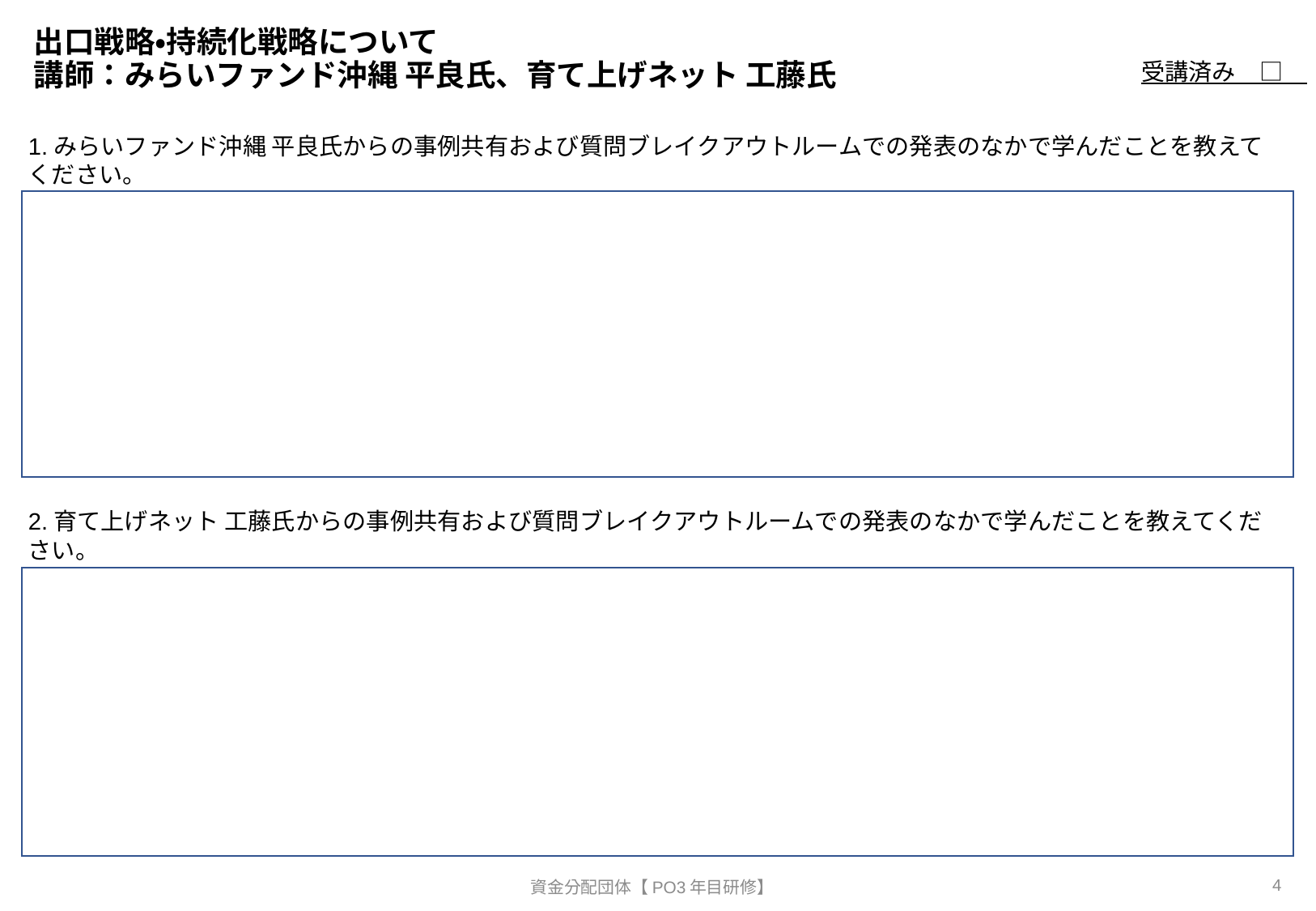

# 出口戦略・持続化戦略について 講師：みらいファンド沖縄 平良氏、育て上げネット 工藤氏
受講済み　□
1.みらいファンド沖縄 平良氏からの事例共有および質問ブレイクアウトルームでの発表のなかで学んだことを教えてください。

2.育て上げネット 工藤氏からの事例共有および質問ブレイクアウトルームでの発表のなかで学んだことを教えてください。

4
資金分配団体【PO3年目研修】